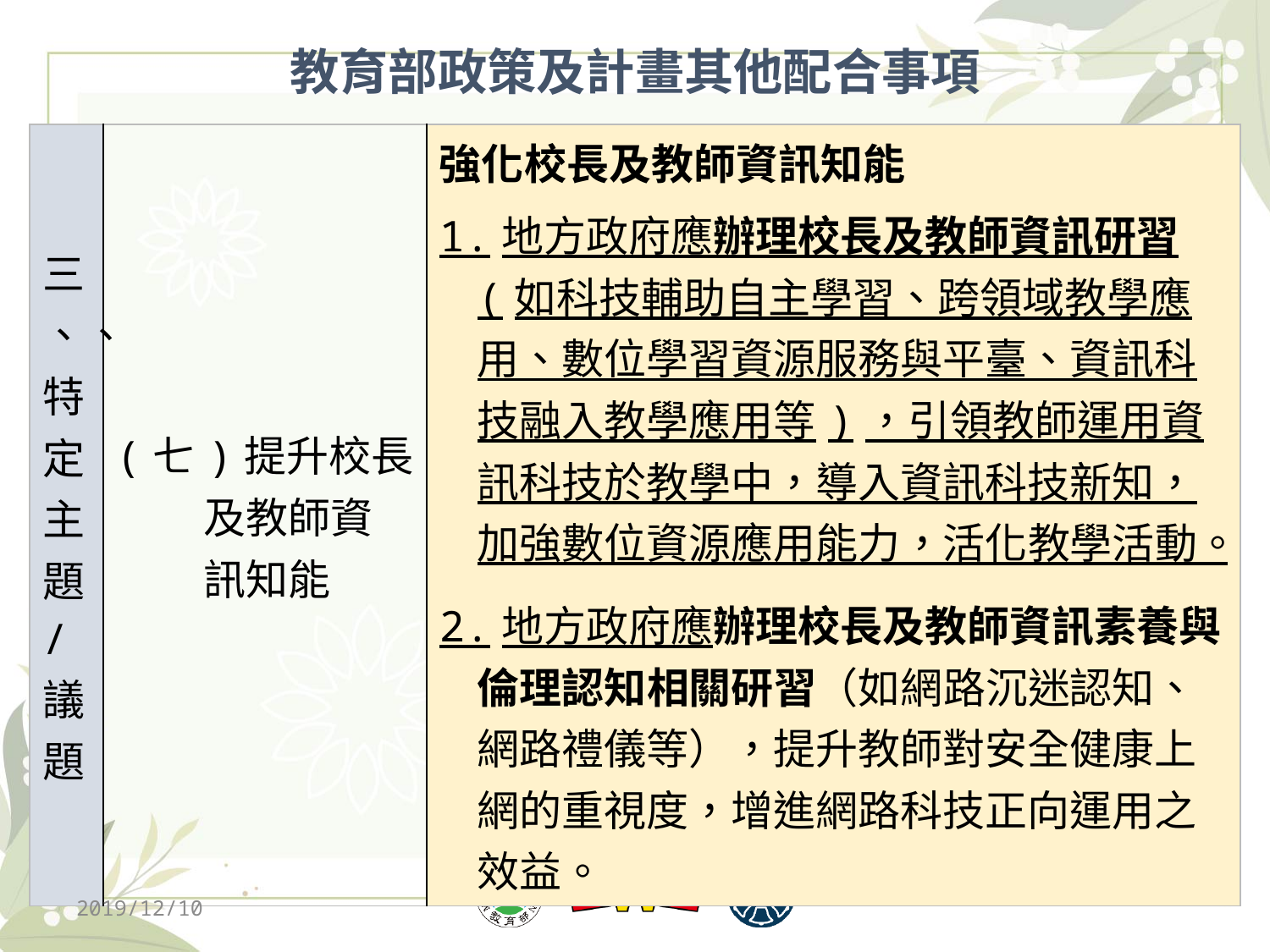

# 教育部政策及計畫其他配合事項
| 三、、特定主題/議題 | (七)提升校長及教師資訊知能 | 強化校長及教師資訊知能 1.地方政府應辦理校長及教師資訊研習(如科技輔助自主學習、跨領域教學應用、數位學習資源服務與平臺、資訊科技融入教學應用等)，引領教師運用資訊科技於教學中，導入資訊科技新知，加強數位資源應用能力，活化教學活動。 2.地方政府應辦理校長及教師資訊素養與倫理認知相關研習（如網路沉迷認知、網路禮儀等），提升教師對安全健康上網的重視度，增進網路科技正向運用之效益。 |
| --- | --- | --- |
2019/12/10